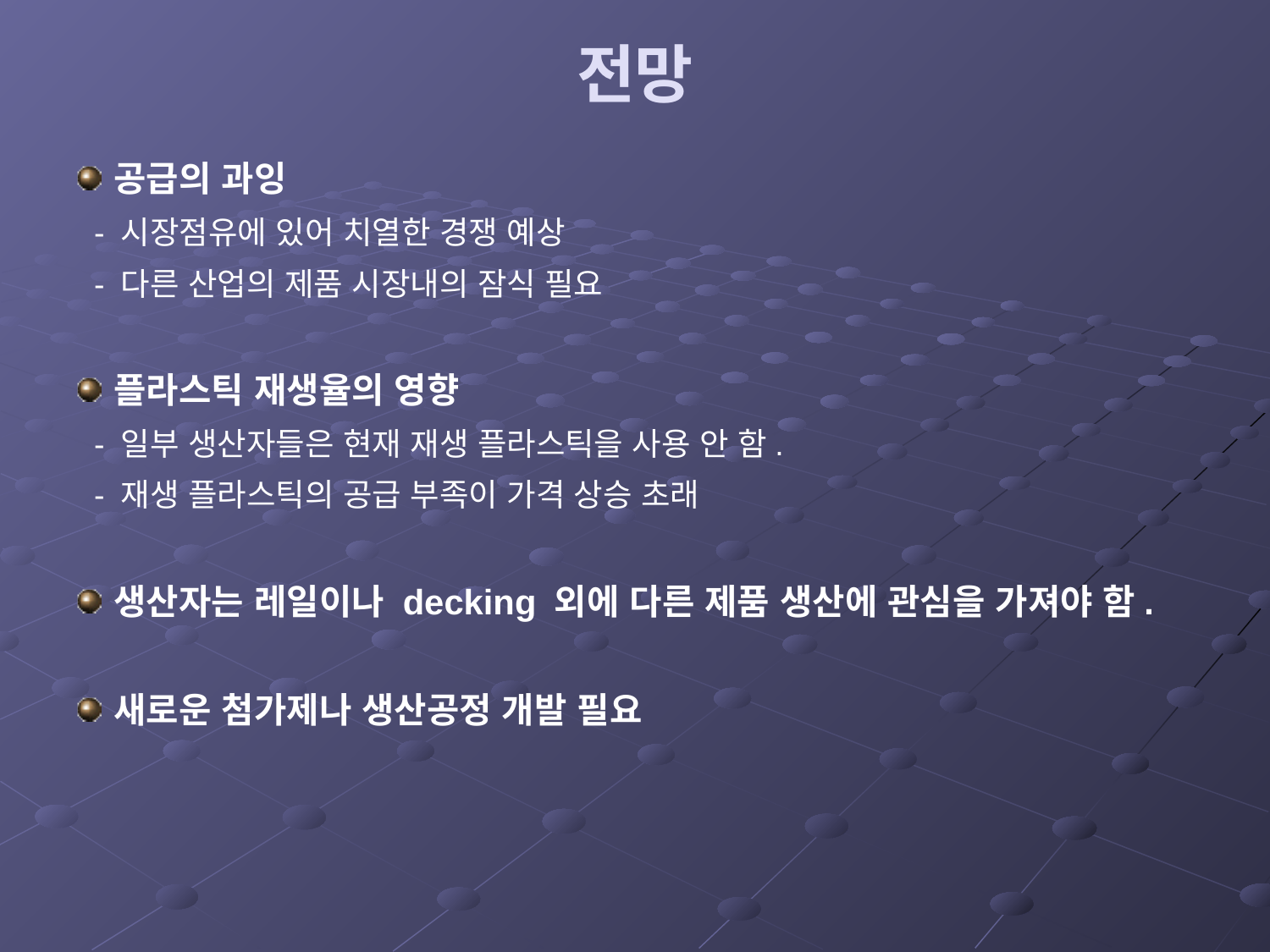

# 전망
공급의 과잉
  - 시장점유에 있어 치열한 경쟁 예상
  - 다른 산업의 제품 시장내의 잠식 필요

플라스틱 재생율의 영향
  - 일부 생산자들은 현재 재생 플라스틱을 사용 안 함.
  - 재생 플라스틱의 공급 부족이 가격 상승 초래

생산자는 레일이나 decking 외에 다른 제품 생산에 관심을 가져야 함.

새로운 첨가제나 생산공정 개발 필요